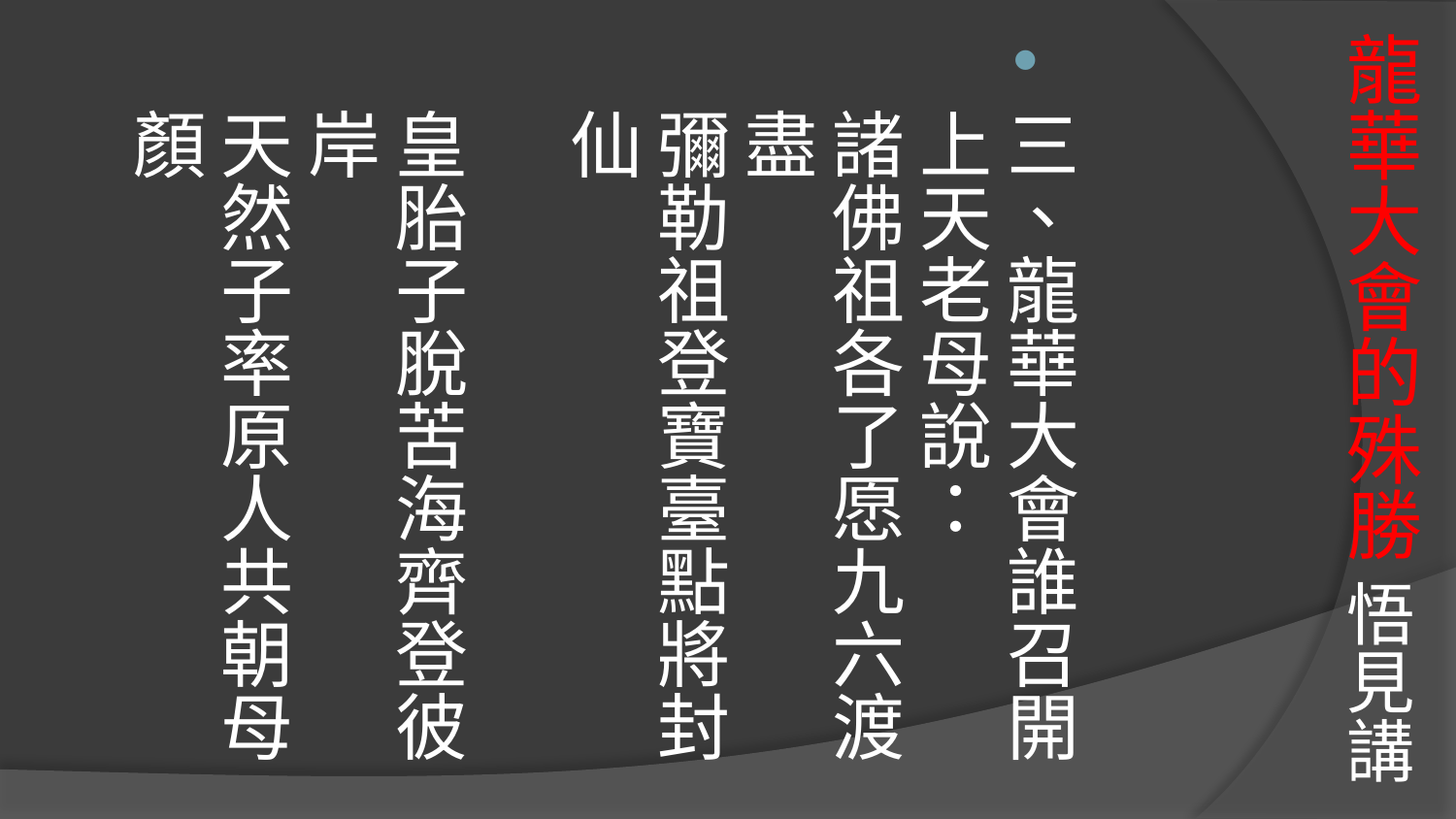

# 龍華大會的殊勝 悟見講
三、龍華大會誰召開
上天老母說：
諸佛祖各了愿九六渡盡 
彌勒祖登寶臺點將封仙
皇胎子脫苦海齊登彼岸 
天然子率原人共朝母顏